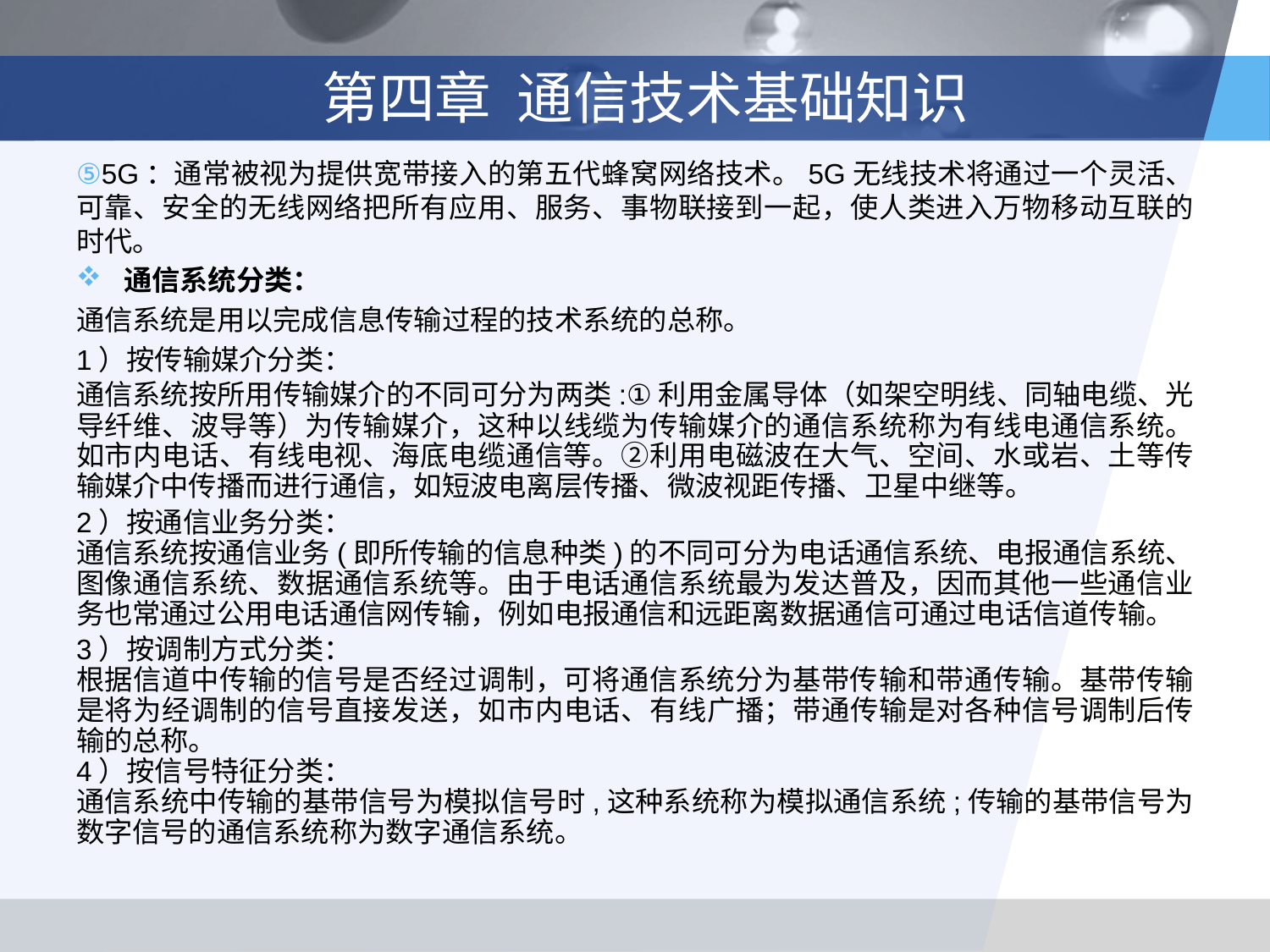

# 第四章  通信技术基础知识
5G：通常被视为提供宽带接入的第五代蜂窝网络技术。5G无线技术将通过一个灵活、可靠、安全的无线网络把所有应用、服务、事物联接到一起，使人类进入万物移动互联的时代。
通信系统分类：
通信系统是用以完成信息传输过程的技术系统的总称。
1）按传输媒介分类：
通信系统按所用传输媒介的不同可分为两类:①利用金属导体（如架空明线、同轴电缆、光导纤维、波导等）为传输媒介，这种以线缆为传输媒介的通信系统称为有线电通信系统。如市内电话、有线电视、海底电缆通信等。②利用电磁波在大气、空间、水或岩、土等传输媒介中传播而进行通信，如短波电离层传播、微波视距传播、卫星中继等。
2）按通信业务分类：
通信系统按通信业务(即所传输的信息种类)的不同可分为电话通信系统、电报通信系统、图像通信系统、数据通信系统等。由于电话通信系统最为发达普及，因而其他一些通信业务也常通过公用电话通信网传输，例如电报通信和远距离数据通信可通过电话信道传输。
3）按调制方式分类：
根据信道中传输的信号是否经过调制，可将通信系统分为基带传输和带通传输。基带传输是将为经调制的信号直接发送，如市内电话、有线广播；带通传输是对各种信号调制后传输的总称。
4）按信号特征分类：
通信系统中传输的基带信号为模拟信号时,这种系统称为模拟通信系统;传输的基带信号为数字信号的通信系统称为数字通信系统。